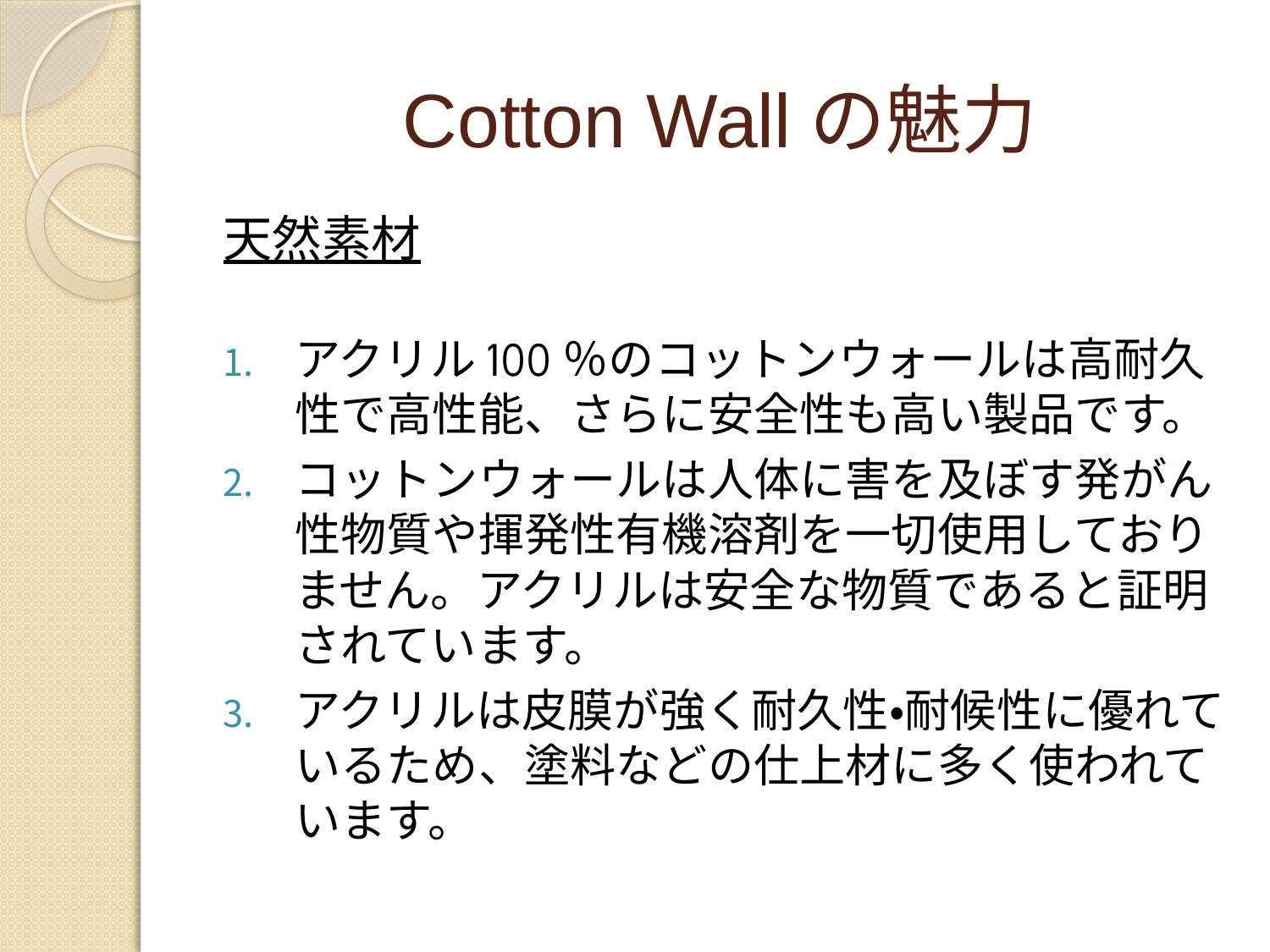

# Cotton Wallの魅力
天然素材

アクリル100％のコットンウォールは高耐久性で高性能、さらに安全性も高い製品です。
コットンウォールは人体に害を及ぼす発がん性物質や揮発性有機溶剤を一切使用しておりません。アクリルは安全な物質であると証明されています。
アクリルは皮膜が強く耐久性・耐候性に優れているため、塗料などの仕上材に多く使われています。